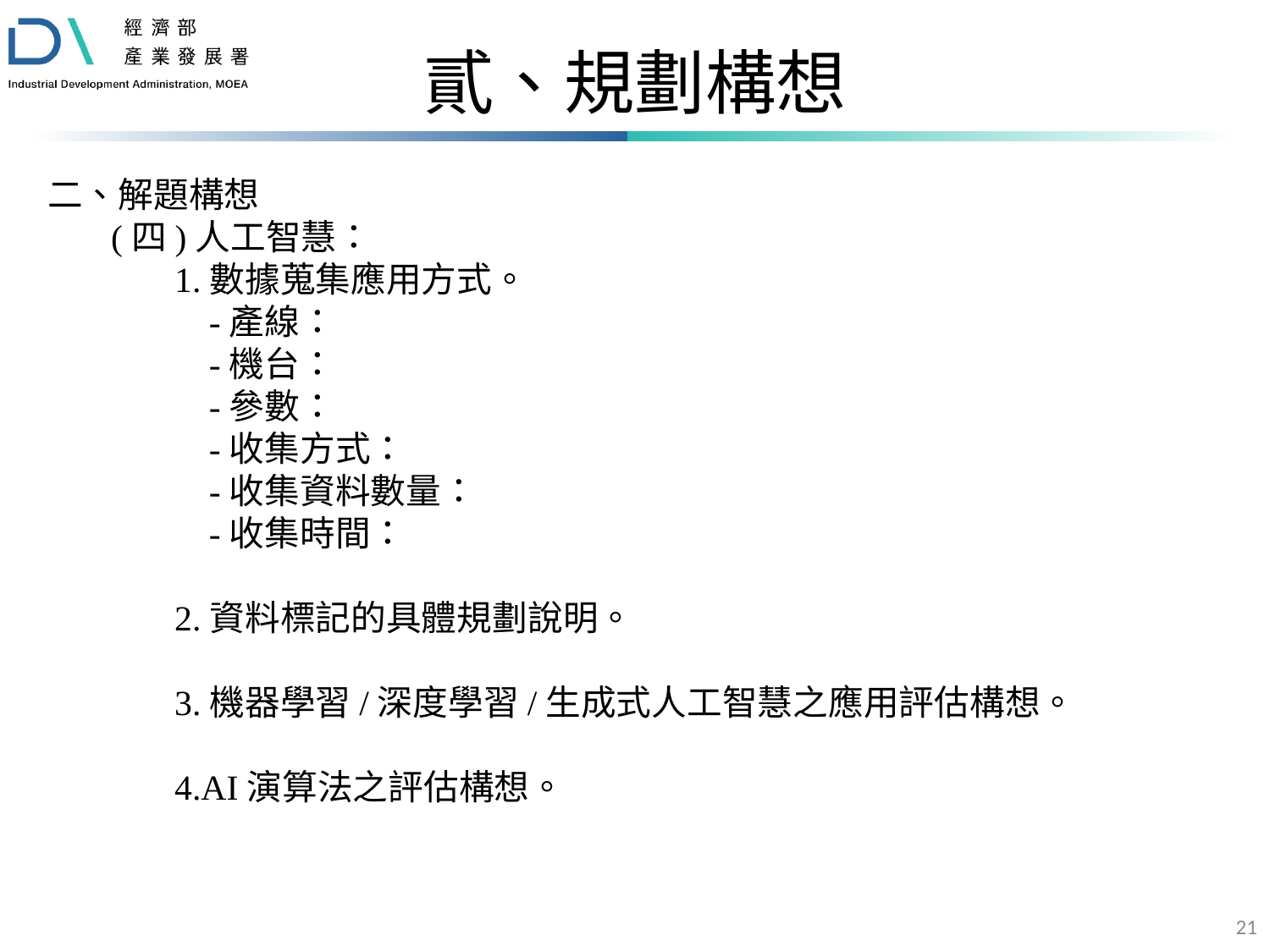

# 貳、規劃構想
二、解題構想
(四)人工智慧：
1.數據蒐集應用方式。
-產線：
-機台：
-參數：
-收集方式：
-收集資料數量：
-收集時間：

2.資料標記的具體規劃說明。

3.機器學習/深度學習/生成式人工智慧之應用評估構想。

4.AI演算法之評估構想。
21